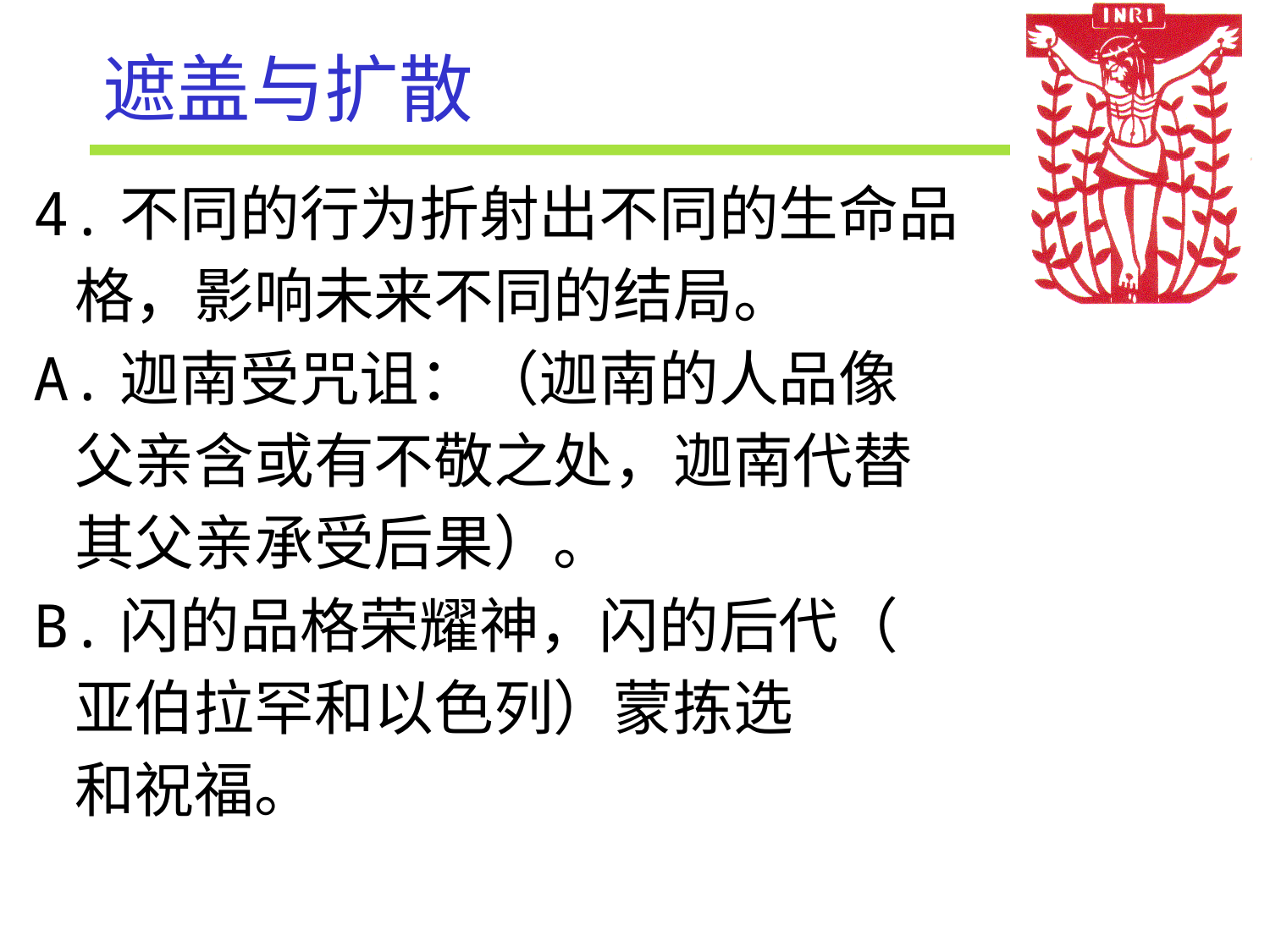

# 遮盖与扩散
4.不同的行为折射出不同的生命品
  格，影响未来不同的结局。
A.迦南受咒诅：（迦南的人品像
  父亲含或有不敬之处，迦南代替
  其父亲承受后果）。
B.闪的品格荣耀神，闪的后代（
  亚伯拉罕和以色列）蒙拣选
  和祝福。